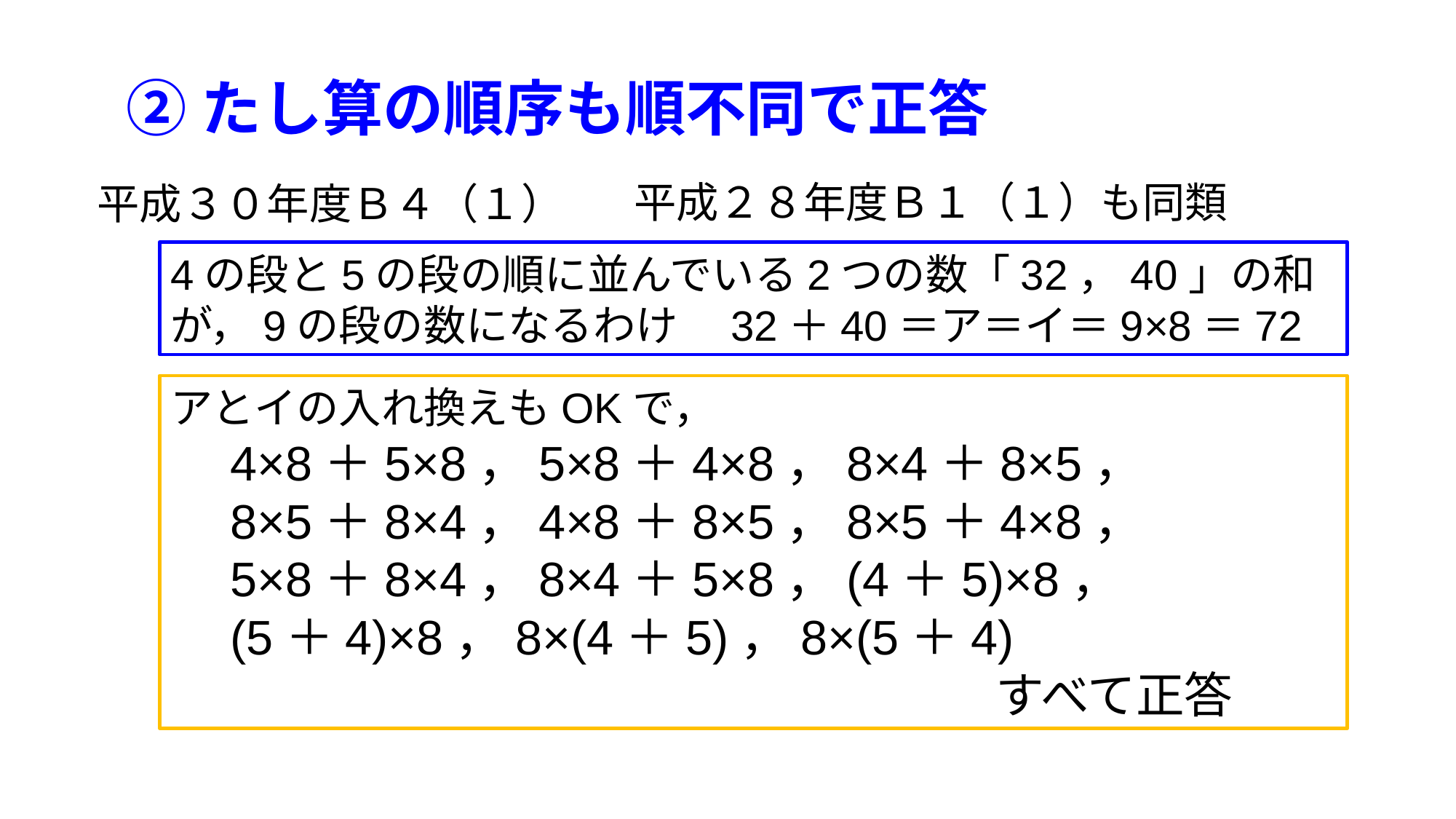

②たし算の順序も順不同で正答
平成２８年度Ｂ１（１）も同類
平成３０年度Ｂ４（１）
4の段と5の段の順に並んでいる2つの数「32，40」の和が，9の段の数になるわけ　32＋40＝ア＝イ＝9×8＝72
アとイの入れ換えもOKで，
　4×8＋5×8，5×8＋4×8，8×4＋8×5，
　8×5＋8×4，4×8＋8×5，8×5＋4×8，
　5×8＋8×4，8×4＋5×8，(4＋5)×8，
　(5＋4)×8，8×(4＋5)，8×(5＋4)
　　　　　　　　　　　　　　　　　すべて正答